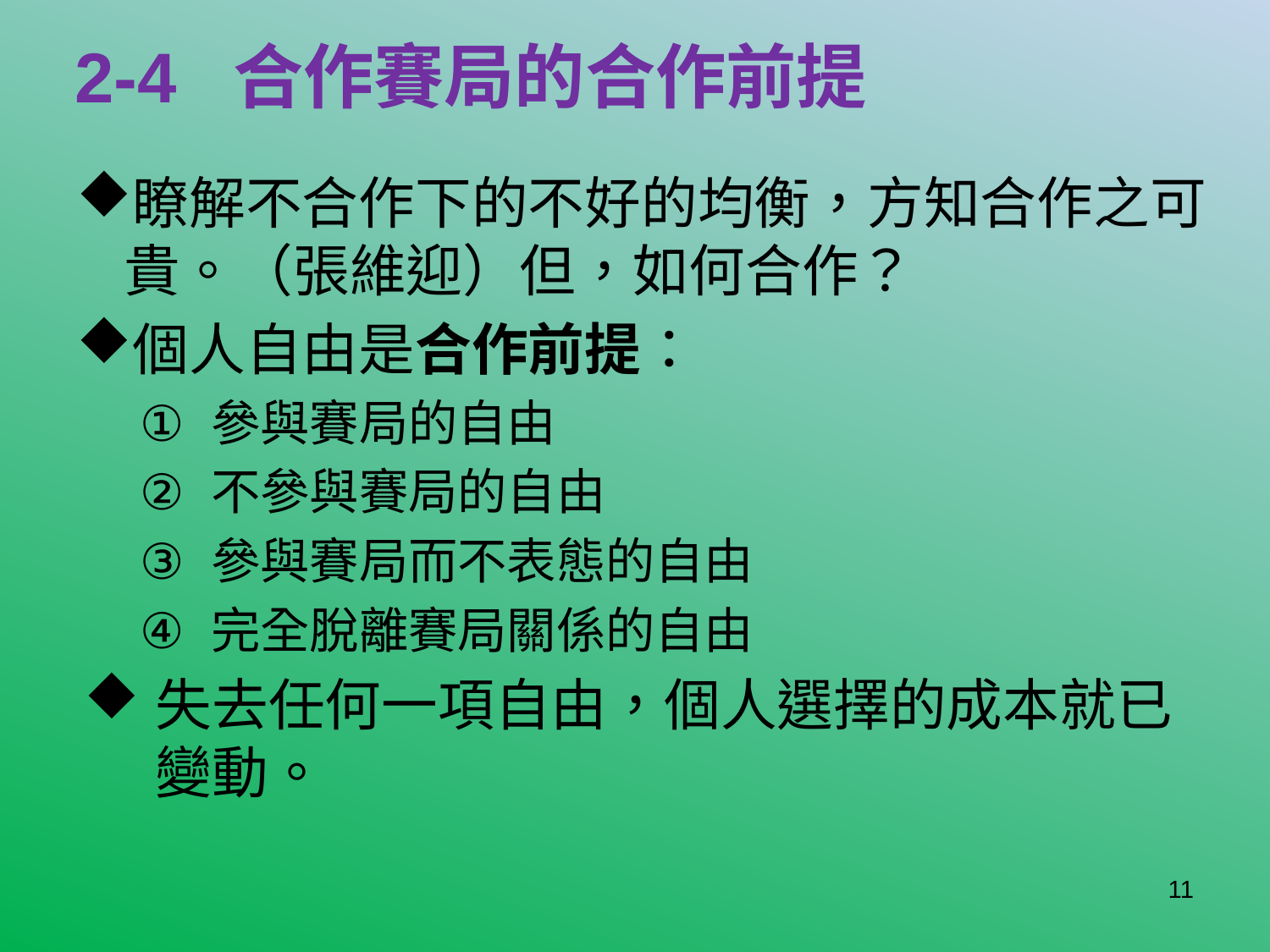

# 2-4  合作賽局的合作前提
瞭解不合作下的不好的均衡，方知合作之可貴。（張維迎）但，如何合作？
個人自由是合作前提：
參與賽局的自由
不參與賽局的自由
參與賽局而不表態的自由
完全脫離賽局關係的自由
失去任何一項自由，個人選擇的成本就已變動。

11